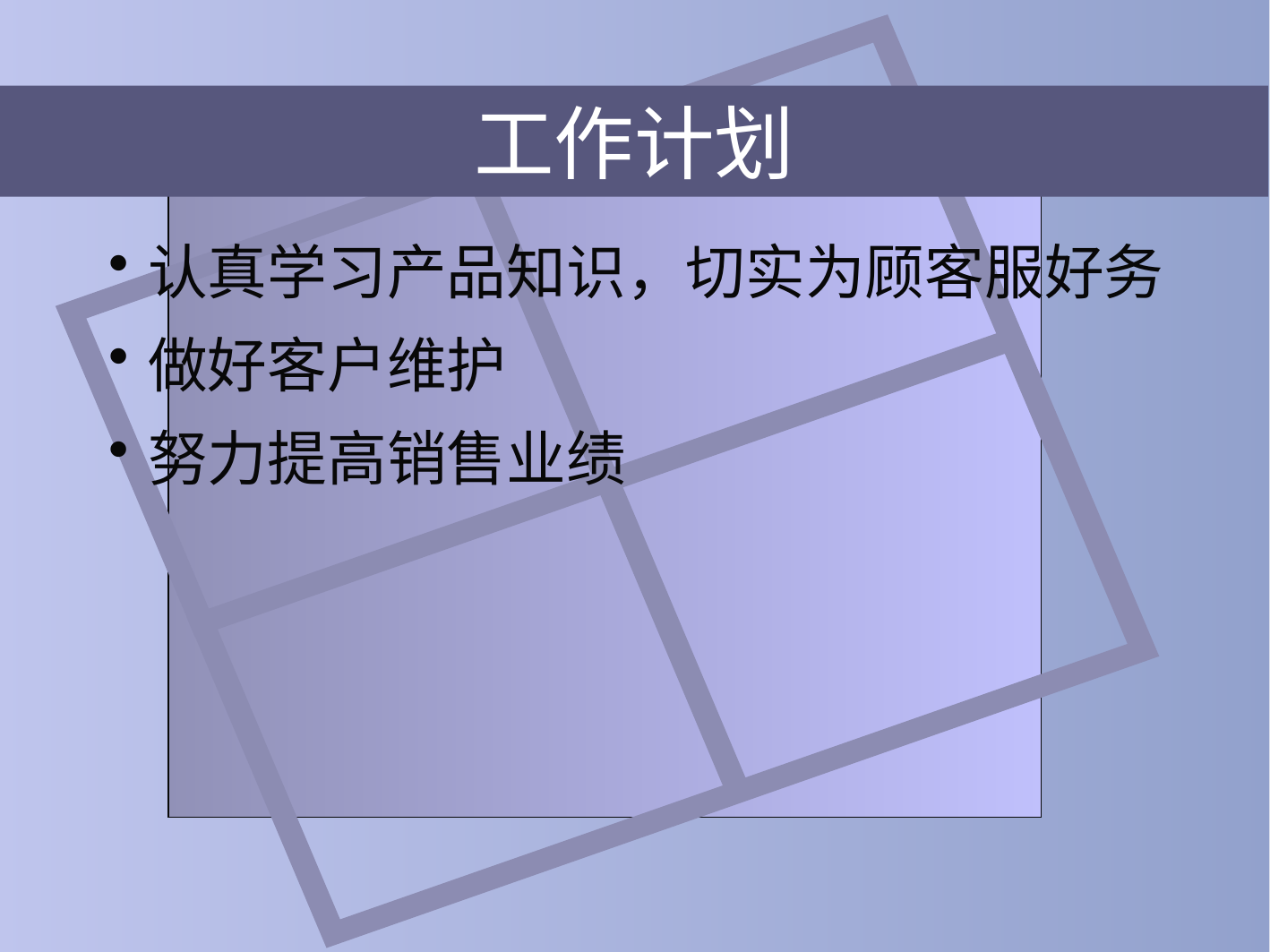

# 工作计划
认真学习产品知识，切实为顾客服好务
做好客户维护
努力提高销售业绩